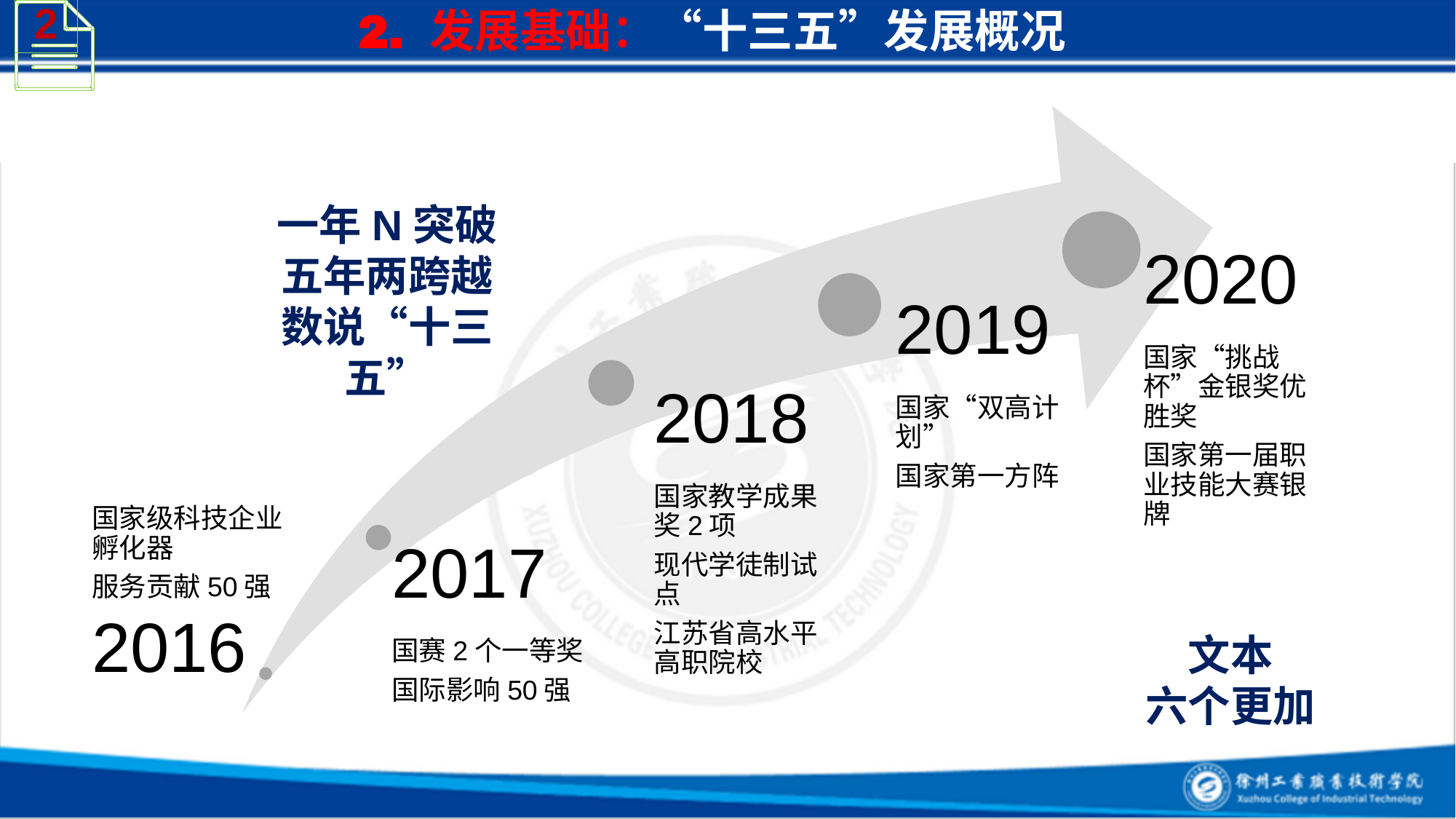

2
2. 发展基础：“十三五”发展概况
2017
国赛2个一等奖
国际影响50强
2018
国家教学成果奖2项
现代学徒制试点
江苏省高水平高职院校
2019
国家“双高计划”
国家第一方阵

一年N突破
五年两跨越
数说“十三五”

2020
国家“挑战杯”金银奖优胜奖
国家第一届职业技能大赛银牌

国家级科技企业孵化器
服务贡献50强
2016
文本
六个更加